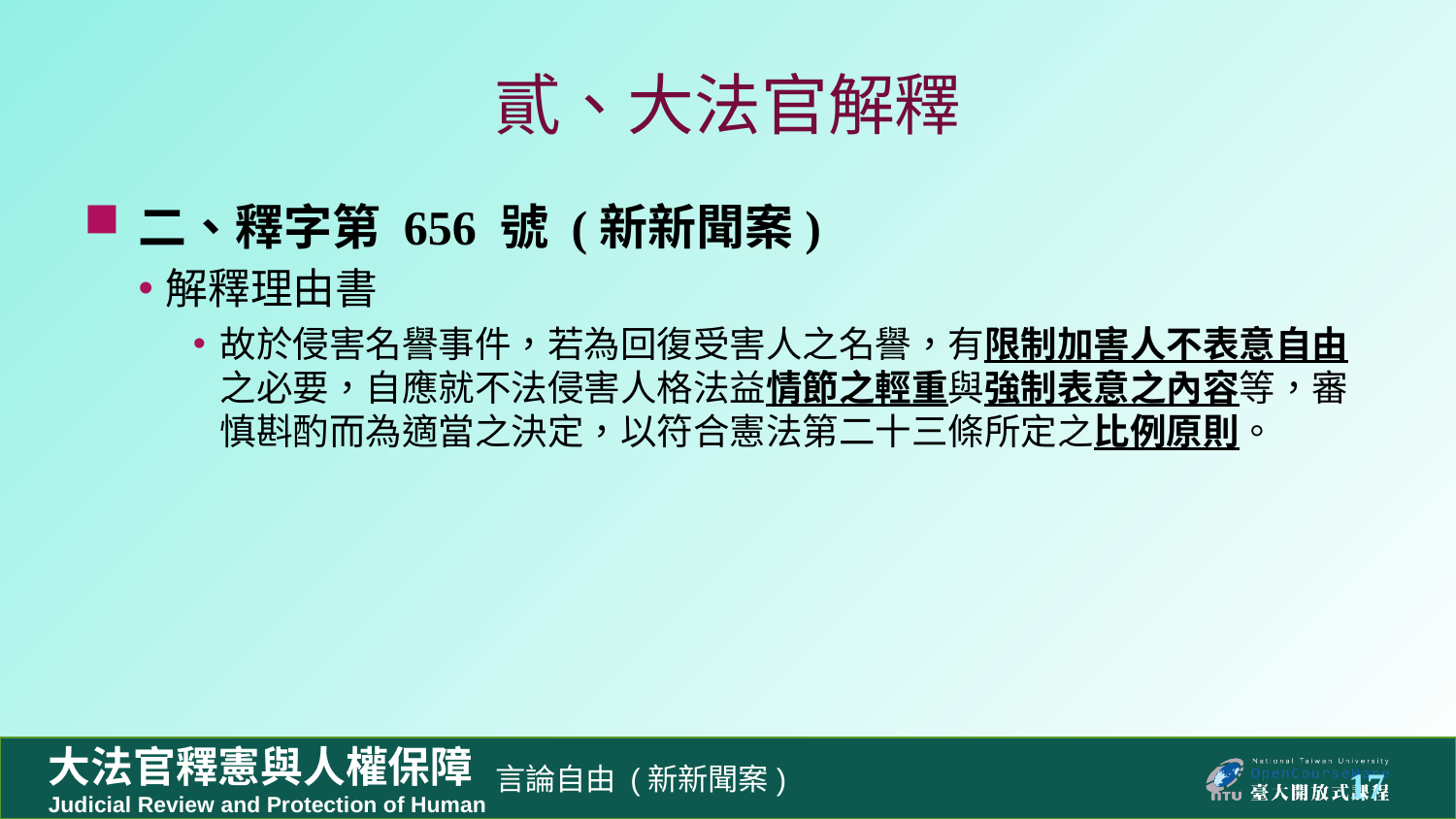

# 貳、大法官解釋
二、釋字第 656 號 (新新聞案)
解釋理由書
故於侵害名譽事件，若為回復受害人之名譽，有限制加害人不表意自由之必要，自應就不法侵害人格法益情節之輕重與強制表意之內容等，審慎斟酌而為適當之決定，以符合憲法第二十三條所定之比例原則。